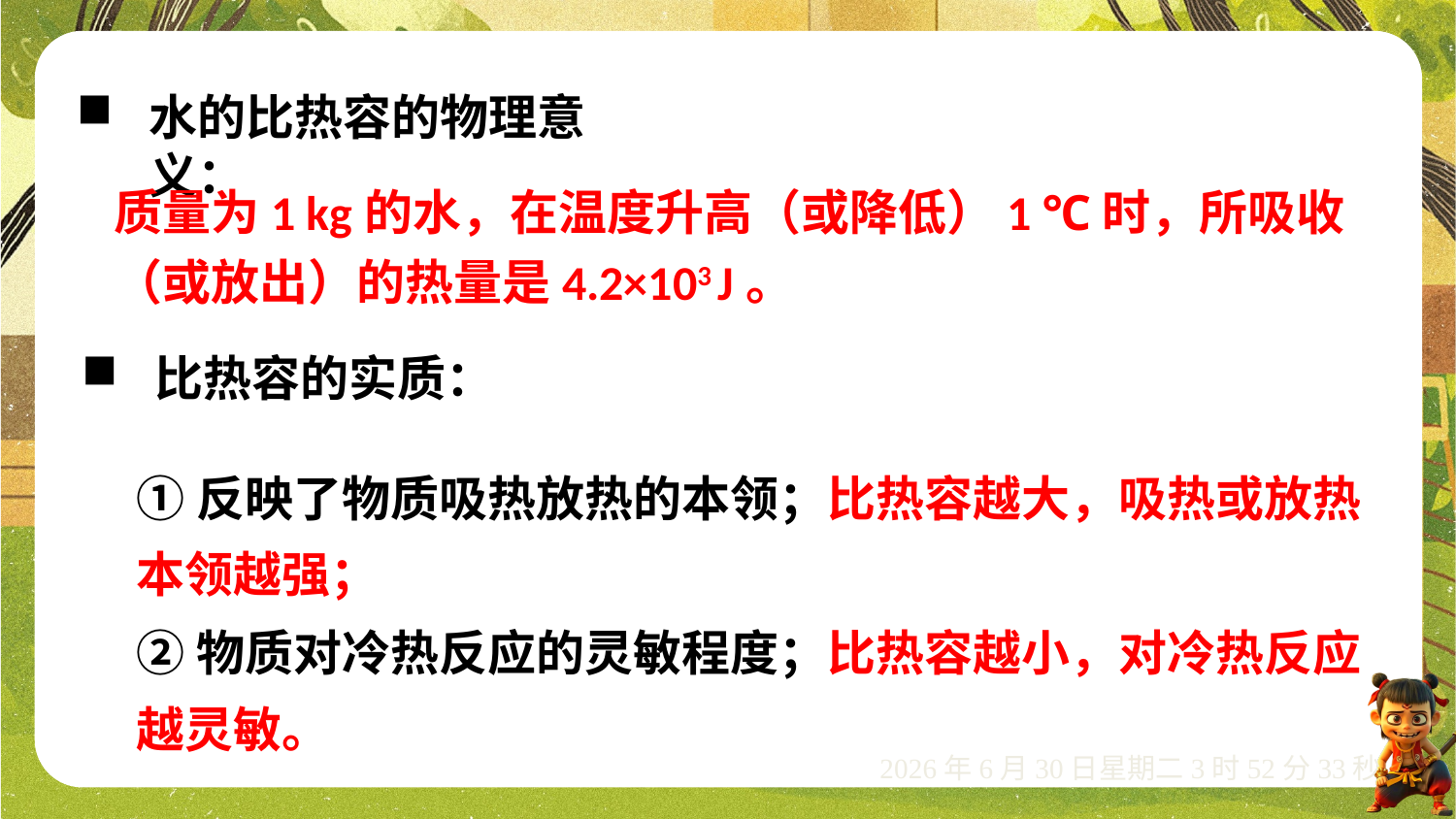

水的比热容的物理意义：
质量为1 kg的水，在温度升高（或降低）1 ℃时，所吸收（或放出）的热量是4.2×103 J。
比热容的实质：
①反映了物质吸热放热的本领；比热容越大，吸热或放热本领越强；
②物质对冷热反应的灵敏程度；比热容越小，对冷热反应越灵敏。